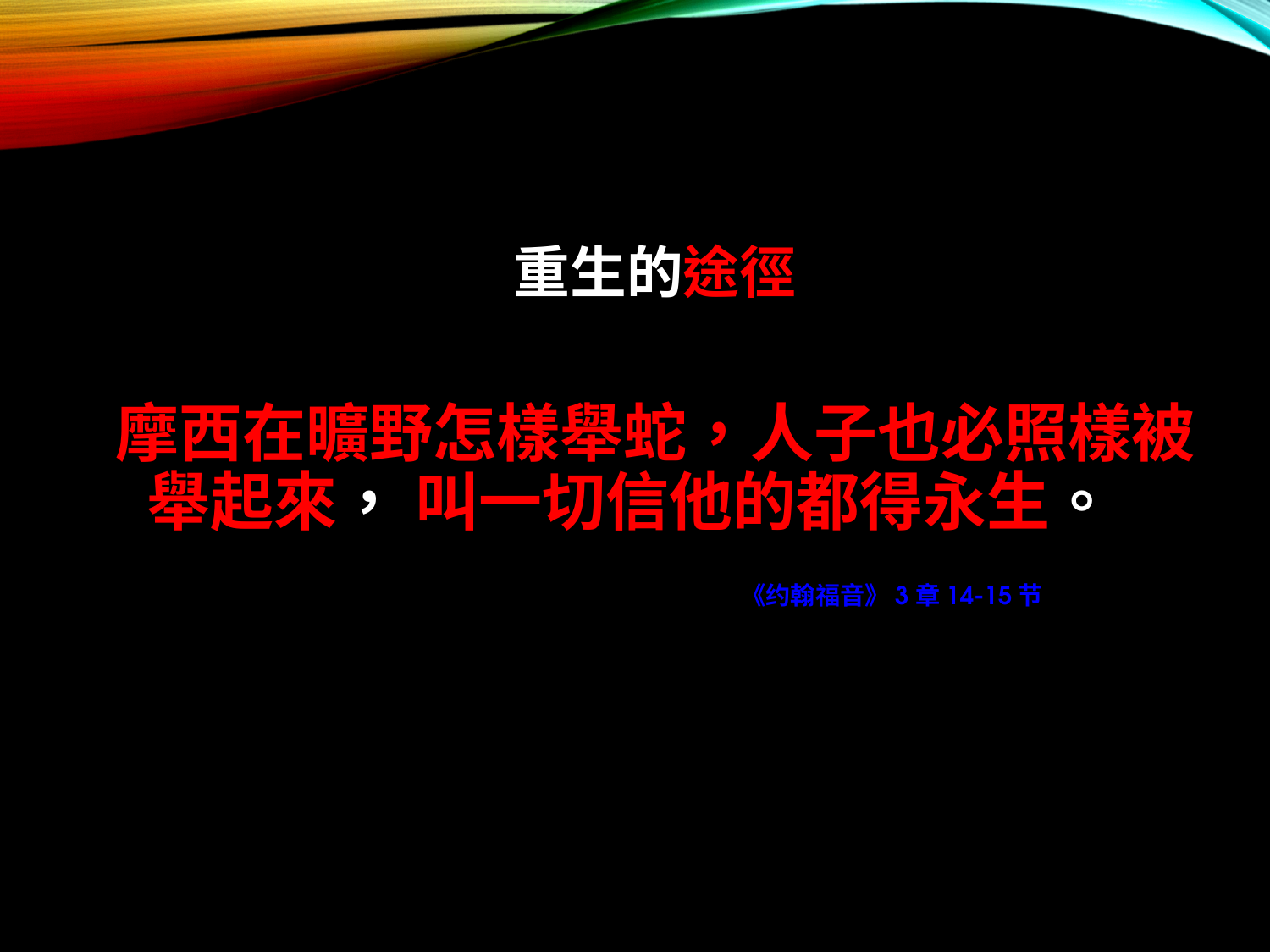

重生的途徑

摩西在曠野怎樣舉蛇，人子也必照樣被舉起來， 叫一切信他的都得永生。
                                                                                  《约翰福音》3章14-15节